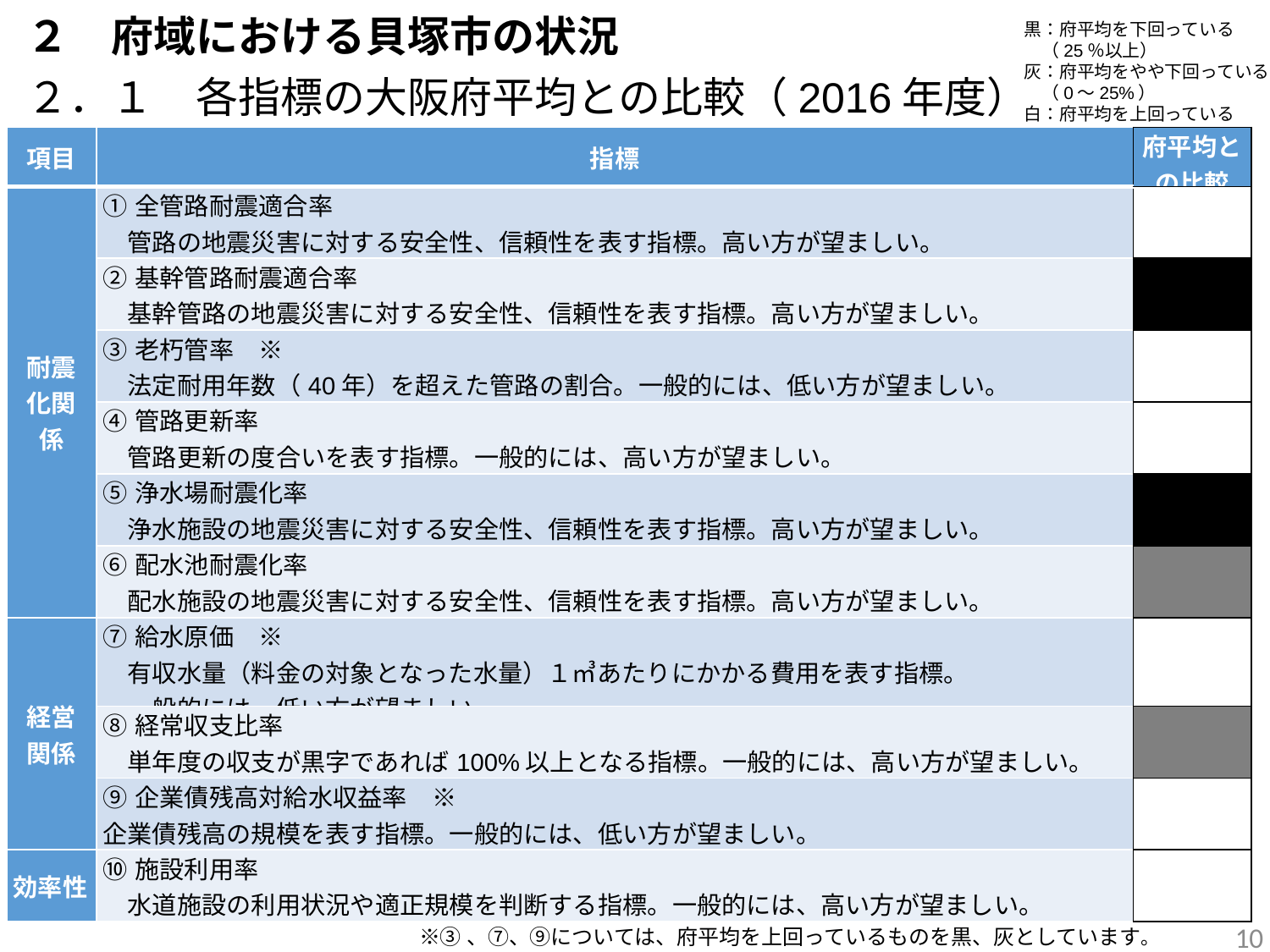

２　府域における貝塚市の状況
２．１　各指標の大阪府平均との比較（2016年度）
黒：府平均を下回っている
　（25％以上）
灰：府平均をやや下回っている
　（0～25%）
白：府平均を上回っている
| 項目 | 指標 | 府平均との比較 |
| --- | --- | --- |
| 耐震化関係 | ①全管路耐震適合率 　管路の地震災害に対する安全性、信頼性を表す指標。高い方が望ましい。 |  |
|  | ②基幹管路耐震適合率 　基幹管路の地震災害に対する安全性、信頼性を表す指標。高い方が望ましい。 |  |
|  | ③老朽管率　※ 　法定耐用年数（40年）を超えた管路の割合。一般的には、低い方が望ましい。 |  |
|  | ④管路更新率 　管路更新の度合いを表す指標。一般的には、高い方が望ましい。 |  |
|  | ⑤浄水場耐震化率 　浄水施設の地震災害に対する安全性、信頼性を表す指標。高い方が望ましい。 |  |
|  | ⑥配水池耐震化率 　配水施設の地震災害に対する安全性、信頼性を表す指標。高い方が望ましい。 |  |
| 経営関係 | ⑦給水原価　※ 　有収水量（料金の対象となった水量）１㎥あたりにかかる費用を表す指標。 　一般的には、低い方が望ましい。 |  |
|  | ⑧経常収支比率 　単年度の収支が黒字であれば100%以上となる指標。一般的には、高い方が望ましい。 |  |
|  | ⑨企業債残高対給水収益率　※ 企業債残高の規模を表す指標。一般的には、低い方が望ましい。 |  |
| 効率性 | ⑩施設利用率 　水道施設の利用状況や適正規模を判断する指標。一般的には、高い方が望ましい。 |  |
10
※③、⑦、⑨については、府平均を上回っているものを黒、灰としています。